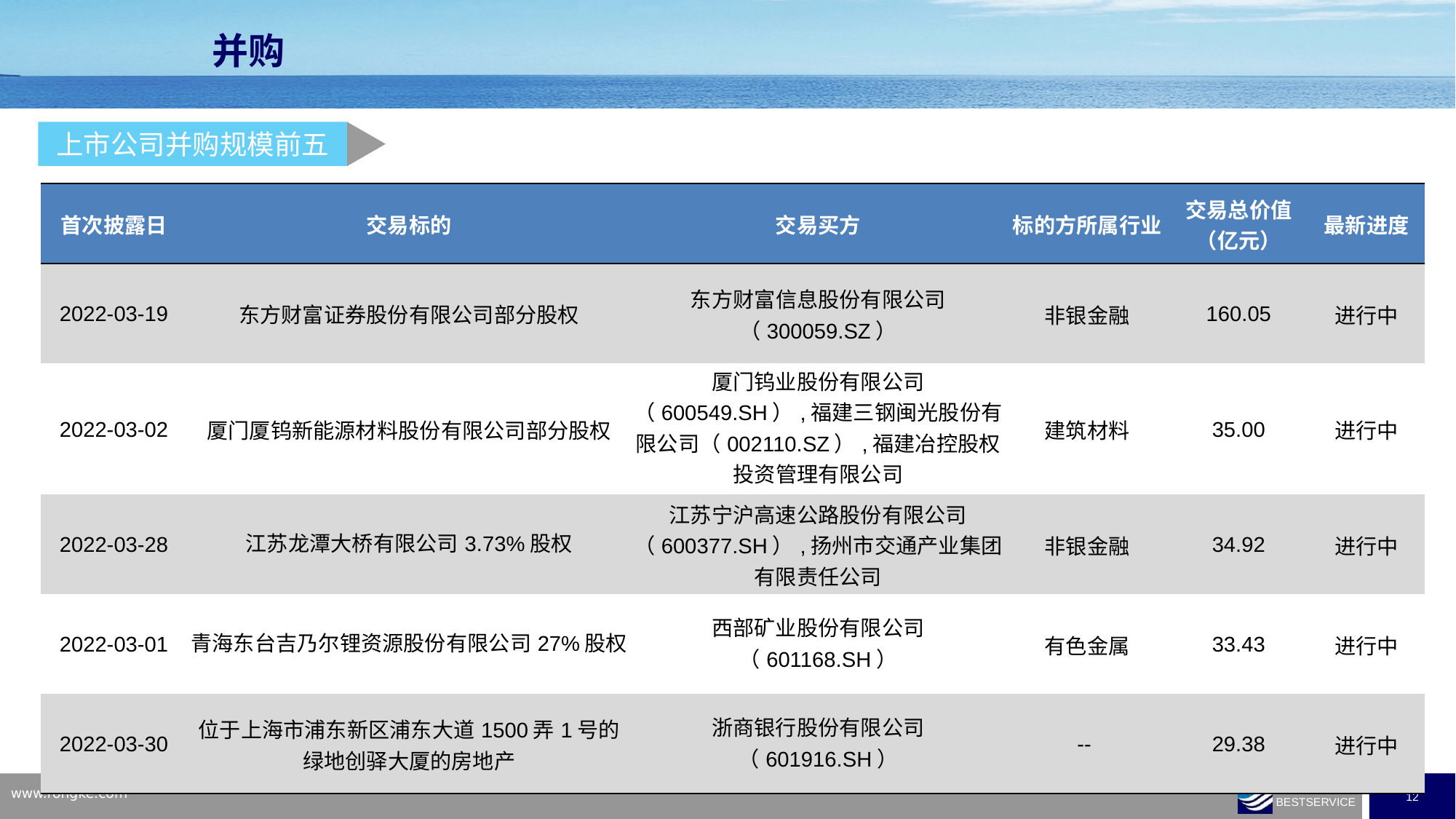

并购

上市公司并购规模前五
| 首次披露日 | 交易标的 | 交易买方 | 标的方所属行业 | 交易总价值 （亿元） | 最新进度 |
| --- | --- | --- | --- | --- | --- |
| 2022-03-19 | 东方财富证券股份有限公司部分股权 | 东方财富信息股份有限公司（300059.SZ） | 非银金融 | 160.05 | 进行中 |
| 2022-03-02 | 厦门厦钨新能源材料股份有限公司部分股权 | 厦门钨业股份有限公司（600549.SH）,福建三钢闽光股份有限公司（002110.SZ）,福建冶控股权投资管理有限公司 | 建筑材料 | 35.00 | 进行中 |
| 2022-03-28 | 江苏龙潭大桥有限公司3.73%股权 | 江苏宁沪高速公路股份有限公司（600377.SH）,扬州市交通产业集团有限责任公司 | 非银金融 | 34.92 | 进行中 |
| 2022-03-01 | 青海东台吉乃尔锂资源股份有限公司27%股权 | 西部矿业股份有限公司（601168.SH） | 有色金属 | 33.43 | 进行中 |
| 2022-03-30 | 位于上海市浦东新区浦东大道1500弄1号的绿地创驿大厦的房地产 | 浙商银行股份有限公司（601916.SH） | -- | 29.38 | 进行中 |